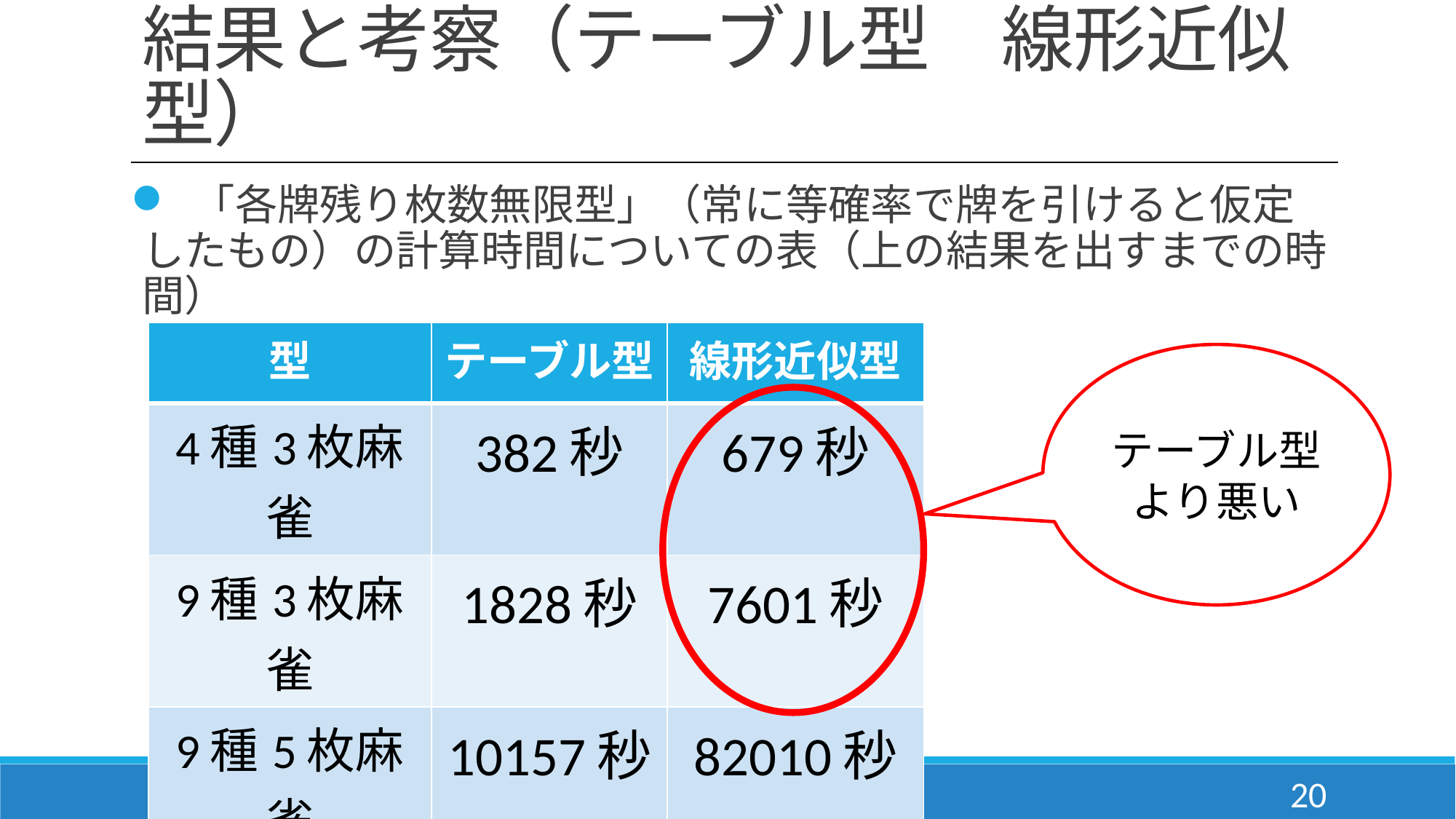

# 結果と考察（テーブル型　線形近似型）
 「各牌残り枚数無限型」（常に等確率で牌を引けると仮定したもの）の計算時間についての表（上の結果を出すまでの時間）

| 型 | テーブル型 | 線形近似型 |
| --- | --- | --- |
| 4種3枚麻雀 | 382秒 | 679秒 |
| 9種3枚麻雀 | 1828秒 | 7601秒 |
| 9種5枚麻雀 | 10157秒 | 82010秒 |
テーブル型より悪い

20